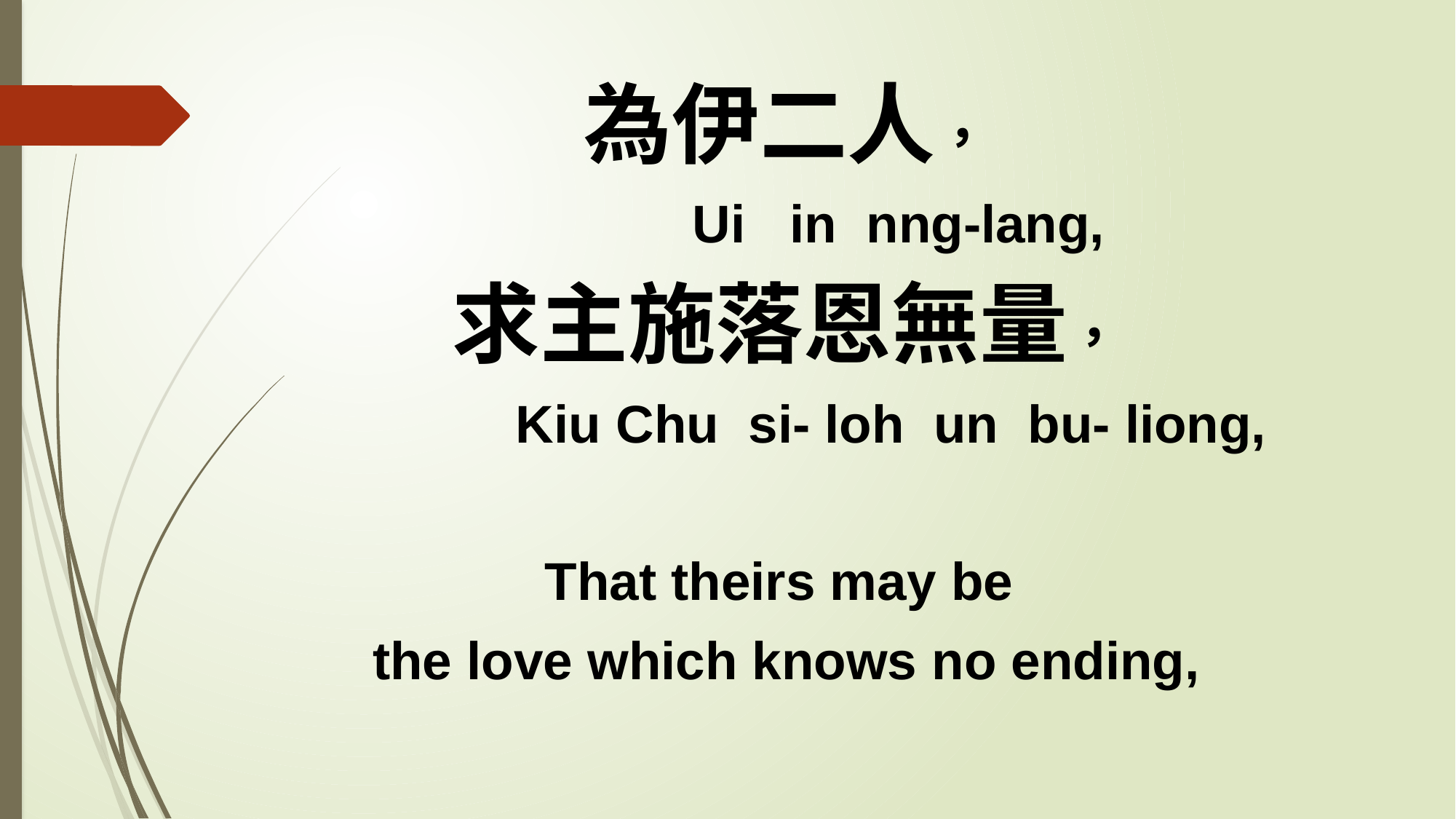

為伊二人，
                             Ui   in  nng-lang,
求主施落恩無量，
                 Kiu Chu  si- loh  un  bu- liong,

That theirs may be
the love which knows no ending,